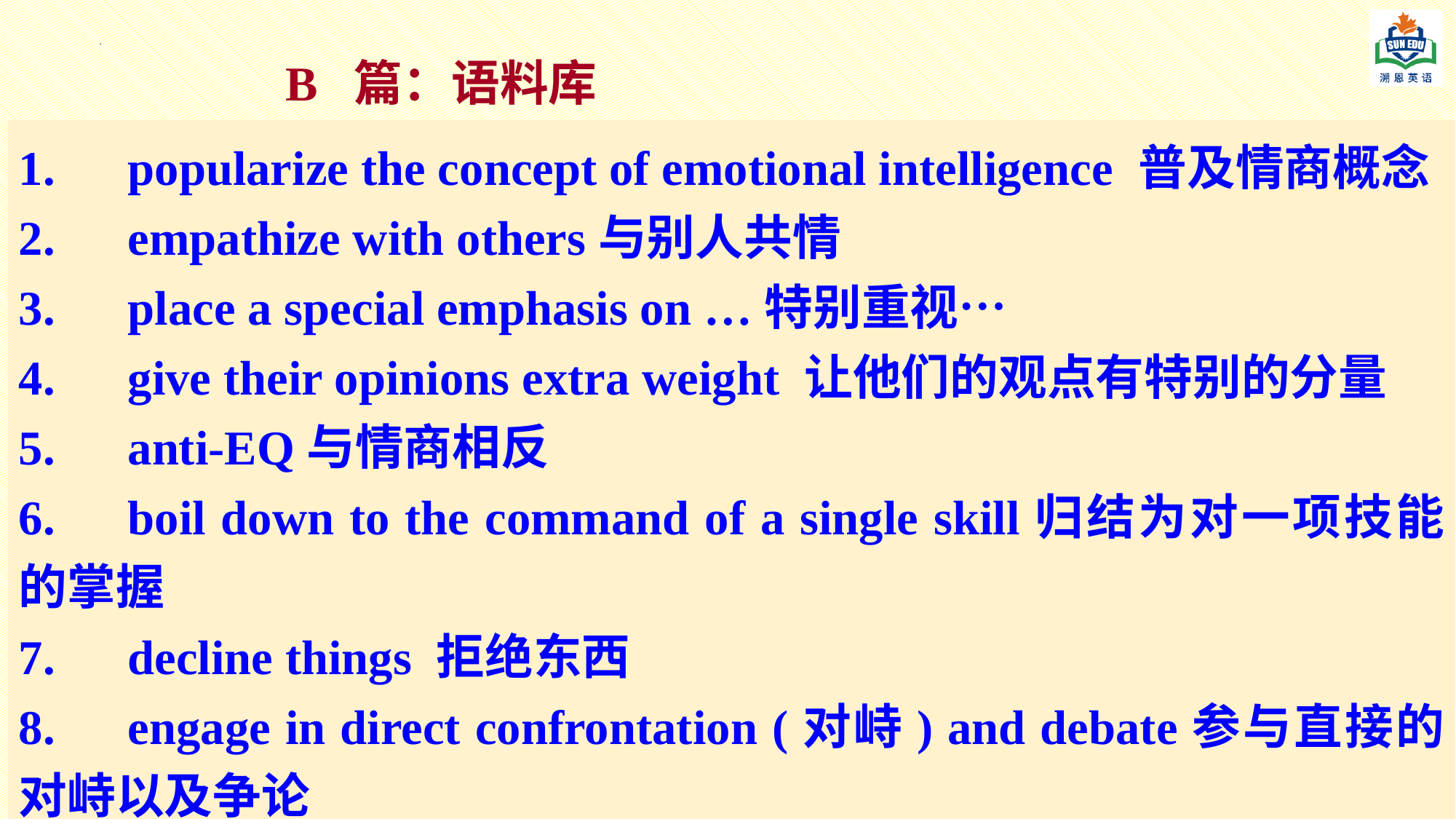

B  篇：语料库
1.	popularize the concept of emotional intelligence 普及情商概念
2.	empathize with others与别人共情
3.	place a special emphasis on …特别重视…
4.	give their opinions extra weight 让他们的观点有特别的分量
5.	anti-EQ与情商相反
6.	boil down to the command of a single skill归结为对一项技能的掌握
7.	decline things 拒绝东西
8.	engage in direct confrontation (对峙) and debate参与直接的对峙以及争论